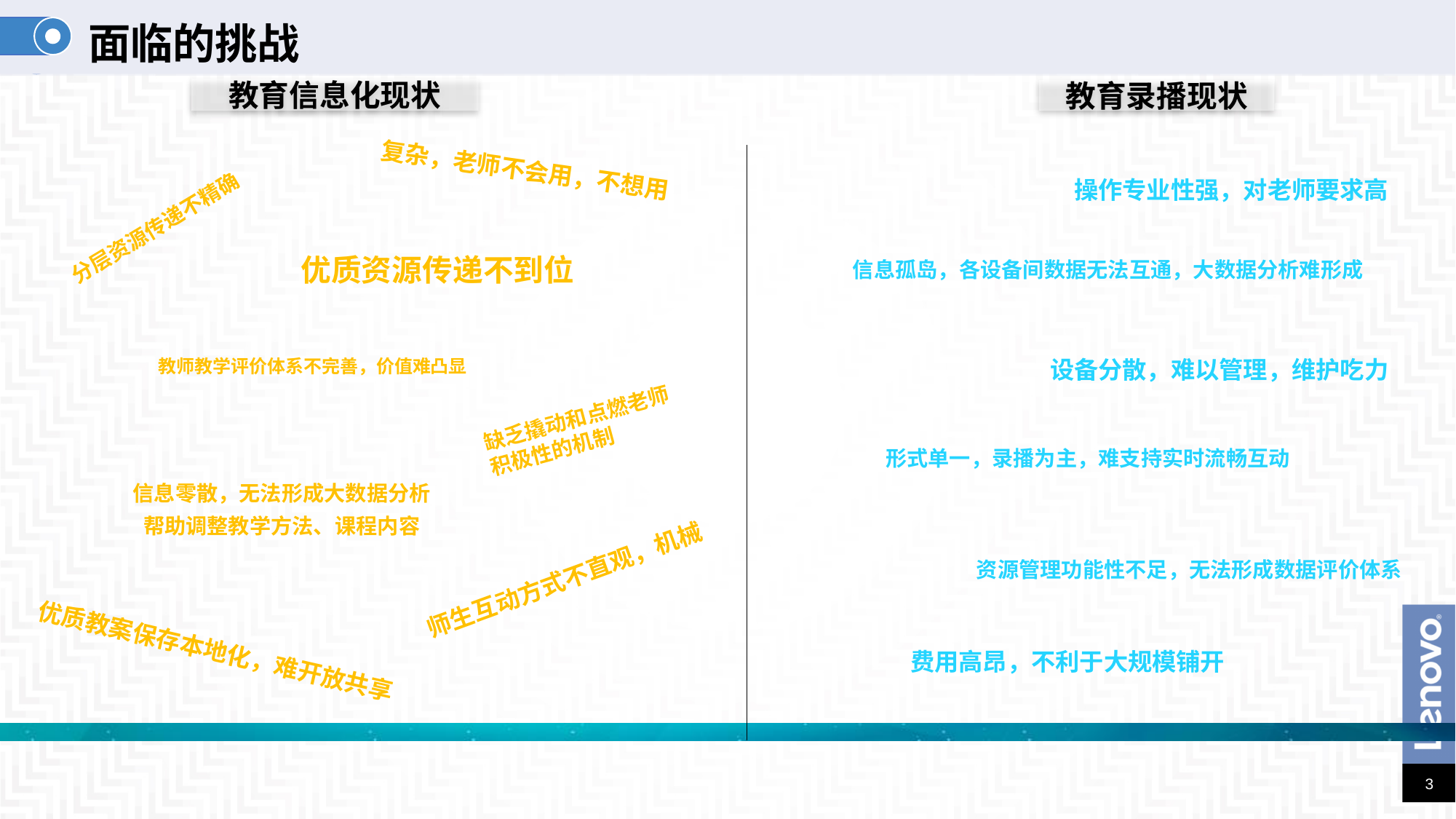

面临的挑战
教育信息化现状
教育录播现状
复杂，老师不会用，不想用
操作专业性强，对老师要求高
分层资源传递不精确
优质资源传递不到位
信息孤岛，各设备间数据无法互通，大数据分析难形成
教师教学评价体系不完善，价值难凸显
设备分散，难以管理，维护吃力
缺乏撬动和点燃老师积极性的机制
形式单一，录播为主，难支持实时流畅互动
信息零散，无法形成大数据分析帮助调整教学方法、课程内容
资源管理功能性不足，无法形成数据评价体系
师生互动方式不直观，机械
优质教案保存本地化，难开放共享
费用高昂，不利于大规模铺开